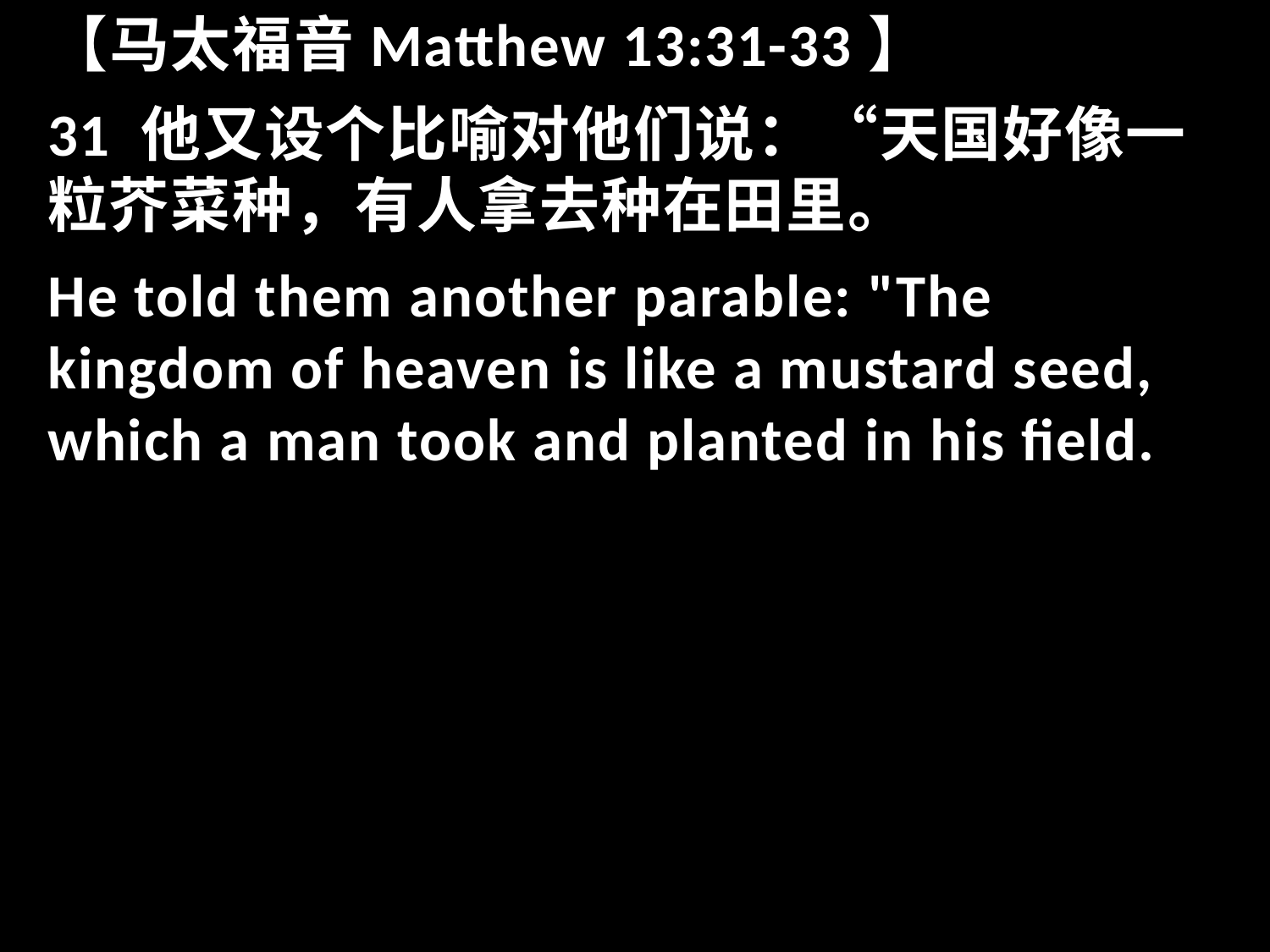

【马太福音Matthew 13:31-33】
31 他又设个比喻对他们说：“天国好像一粒芥菜种，有人拿去种在田里。
He told them another parable: "The kingdom of heaven is like a mustard seed, which a man took and planted in his field.